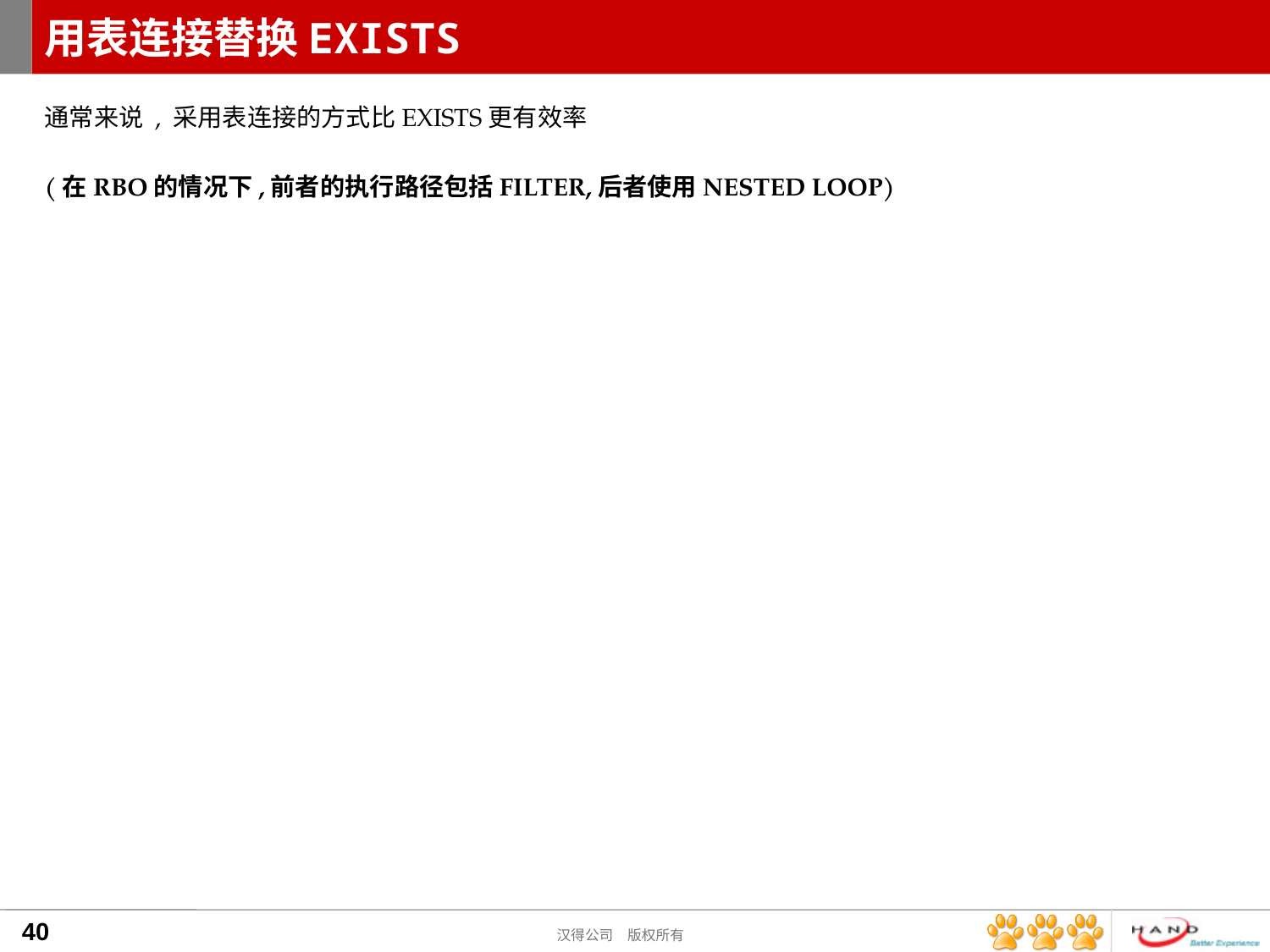

# 用表连接替换EXISTS
通常来说 , 采用表连接的方式比EXISTS更有效率

(在RBO的情况下,前者的执行路径包括FILTER,后者使用NESTED LOOP)

40